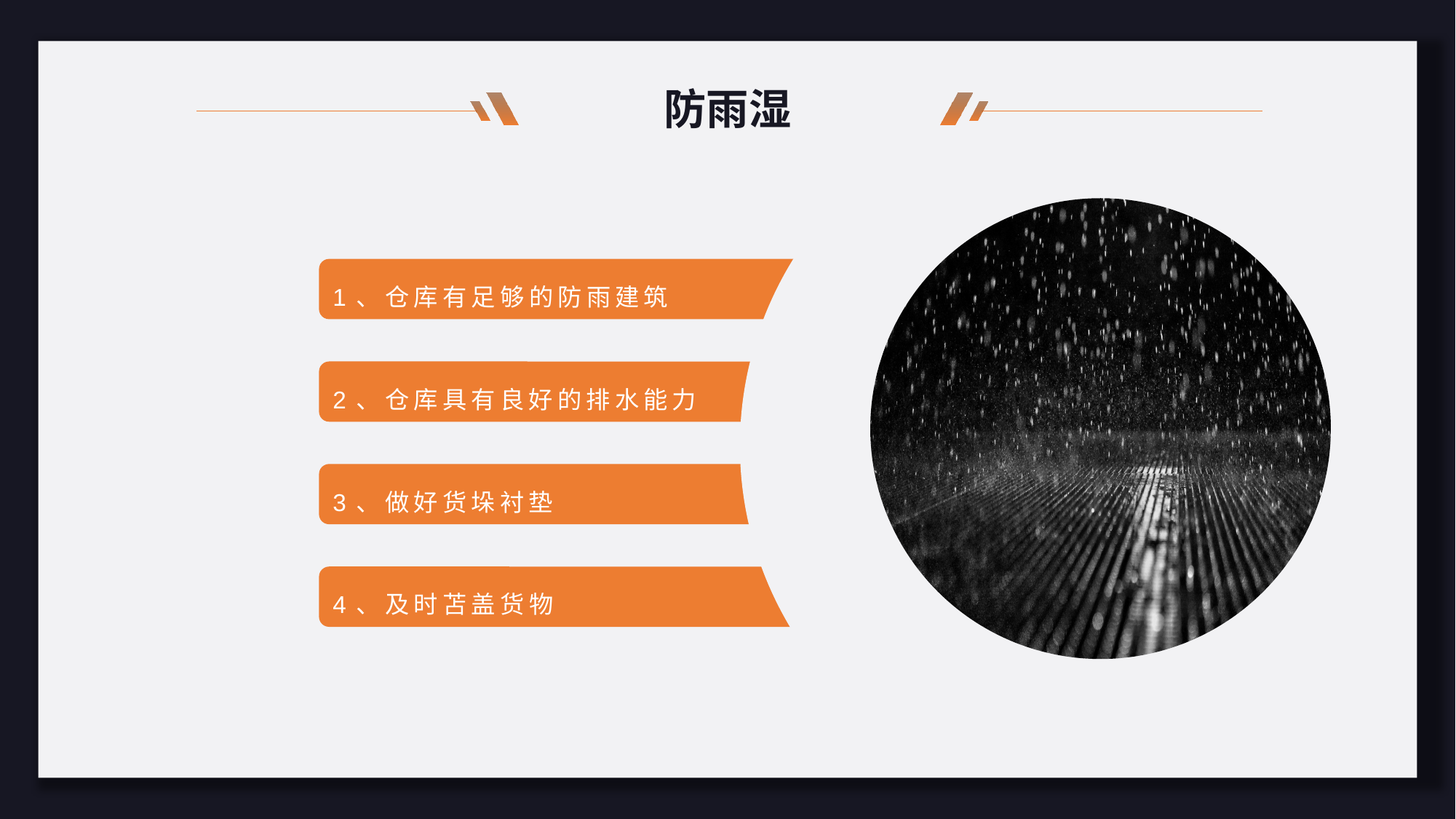

防雨湿

1、仓库有足够的防雨建筑
2、仓库具有良好的排水能力
3、做好货垛衬垫
4、及时苫盖货物